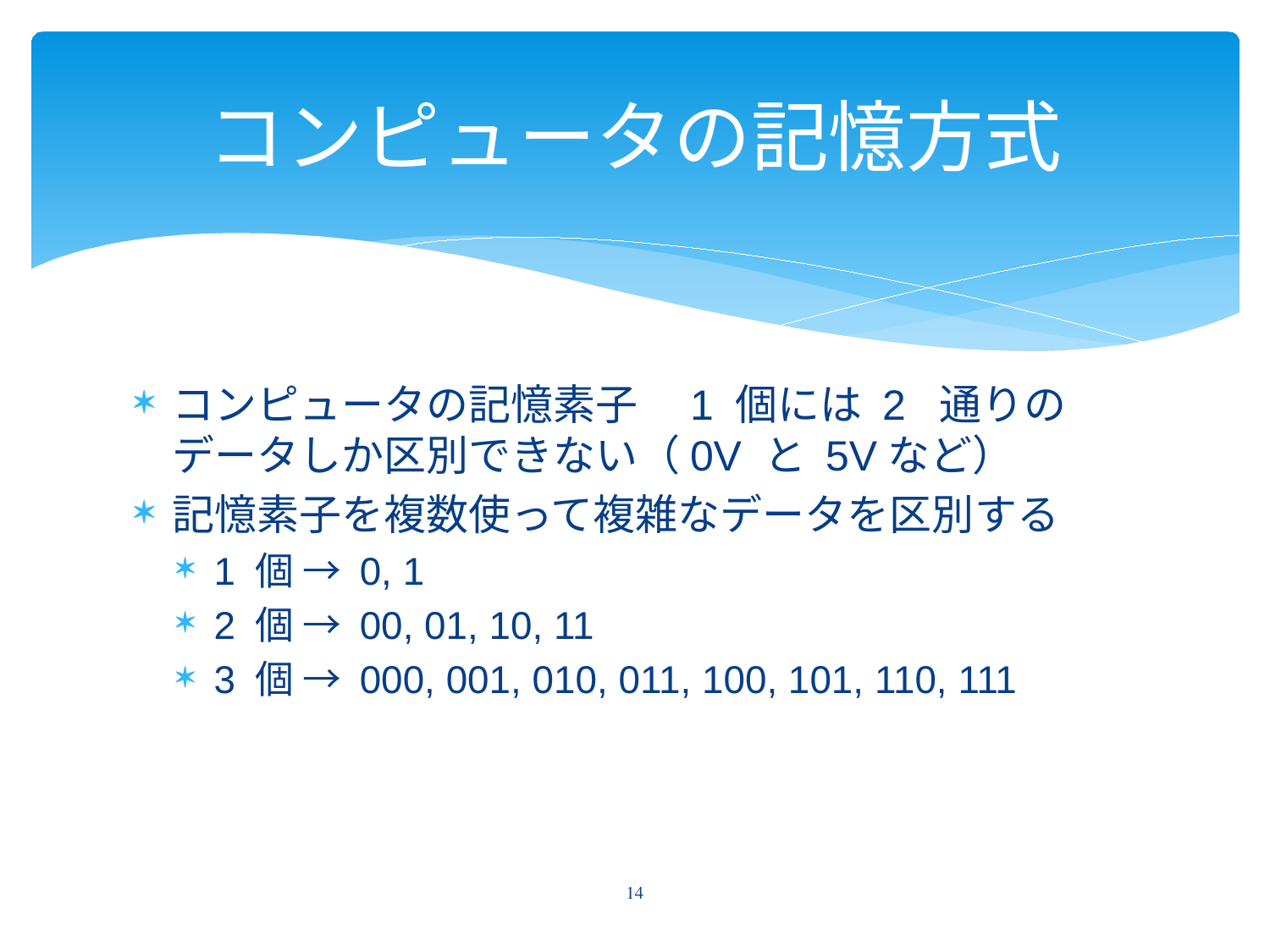

# コンピュータの記憶方式
コンピュータの記憶素子　1 個には 2  通りのデータしか区別できない（0V と 5Vなど）
記憶素子を複数使って複雑なデータを区別する
1 個 → 0, 1
2 個 → 00, 01, 10, 11
3 個 → 000, 001, 010, 011, 100, 101, 110, 111
14